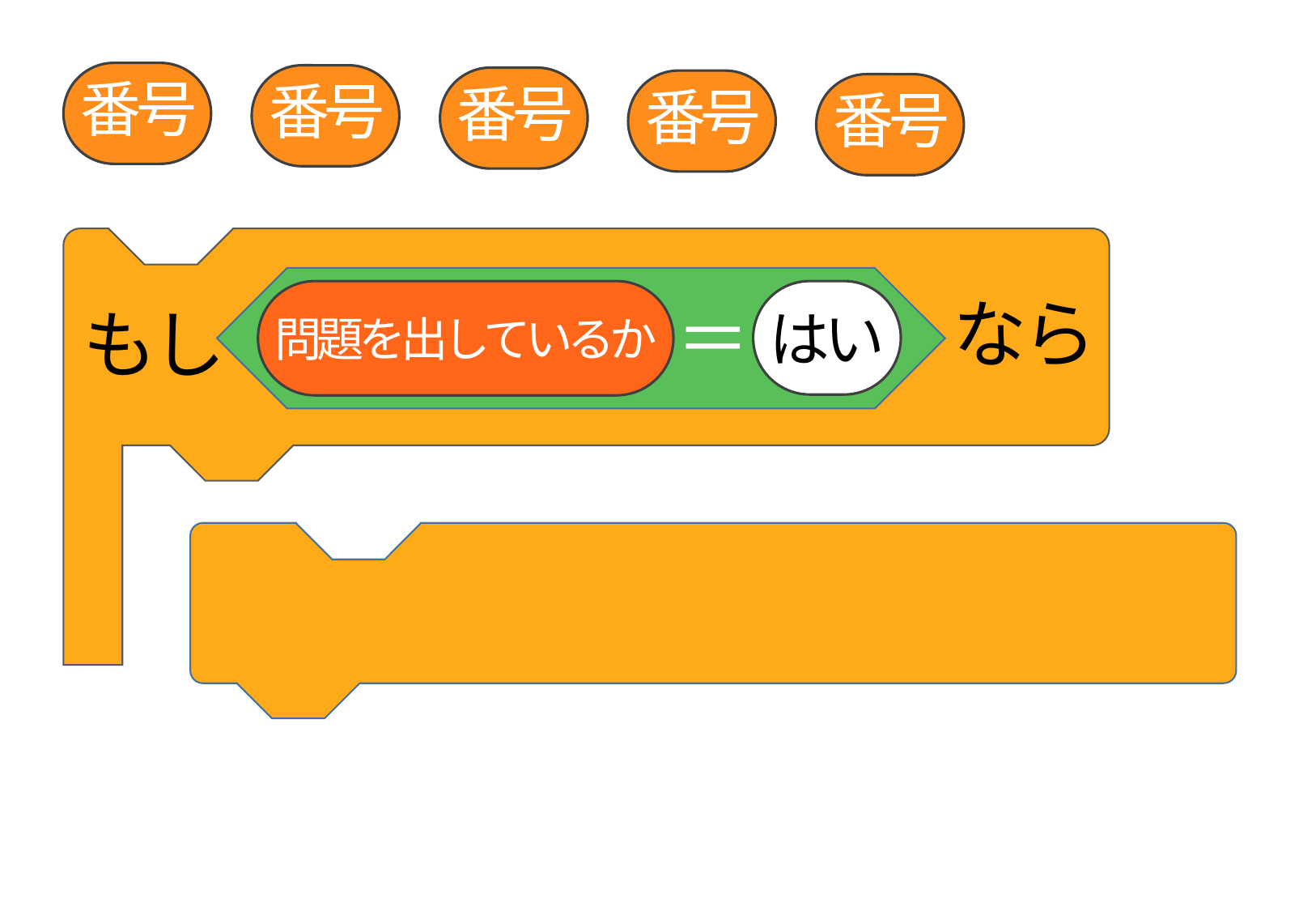

番号

番号

番号

番号

番号

なら
もし

問題を出しているか
＝
はい